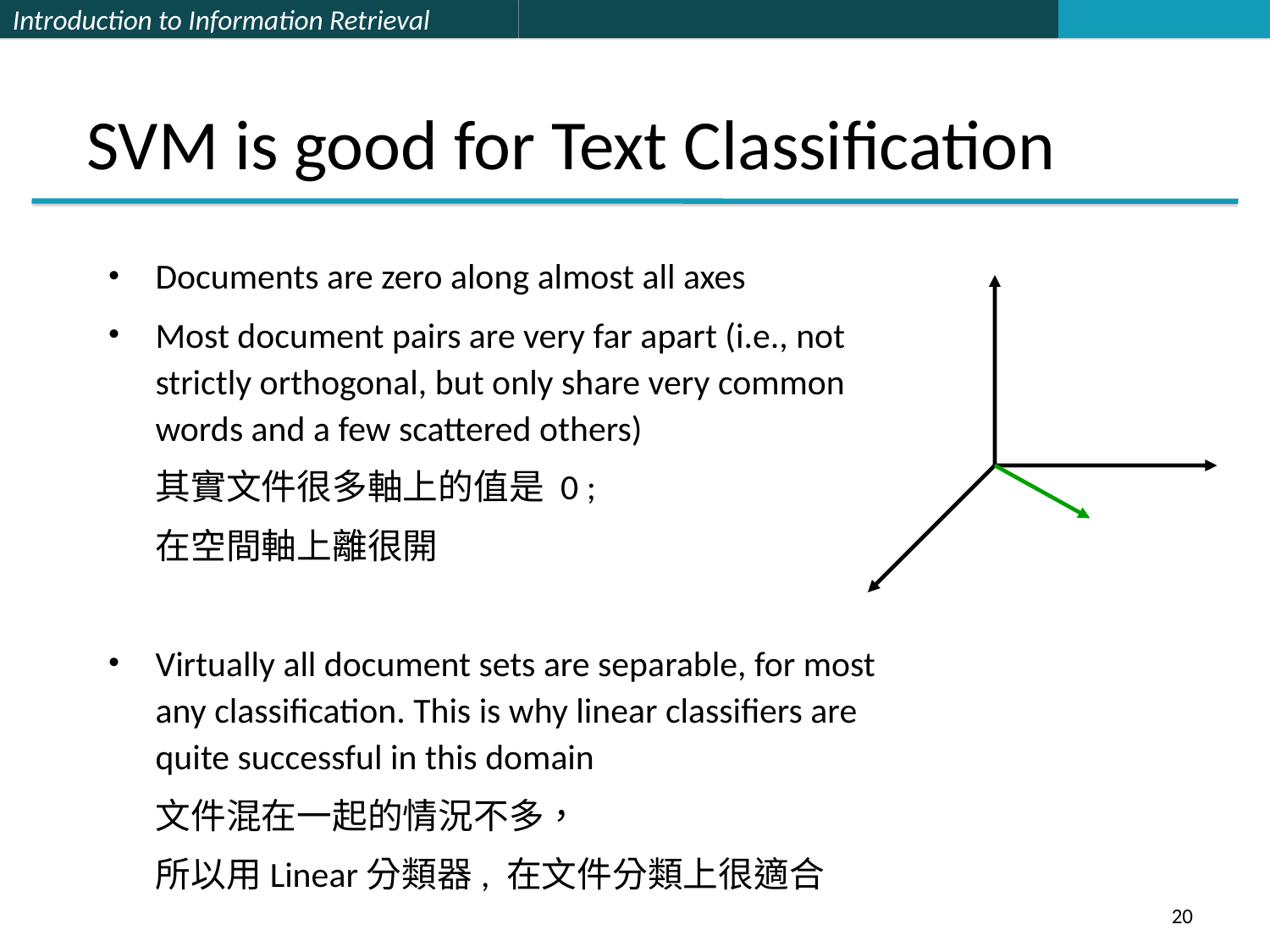

# SVM is good for Text Classification
Documents are zero along almost all axes
Most document pairs are very far apart (i.e., not strictly orthogonal, but only share very common words and a few scattered others)
	其實文件很多軸上的值是 0 ;
	在空間軸上離很開

Virtually all document sets are separable, for most any classification. This is why linear classifiers are quite successful in this domain
	文件混在一起的情況不多，
	所以用Linear分類器, 在文件分類上很適合

20